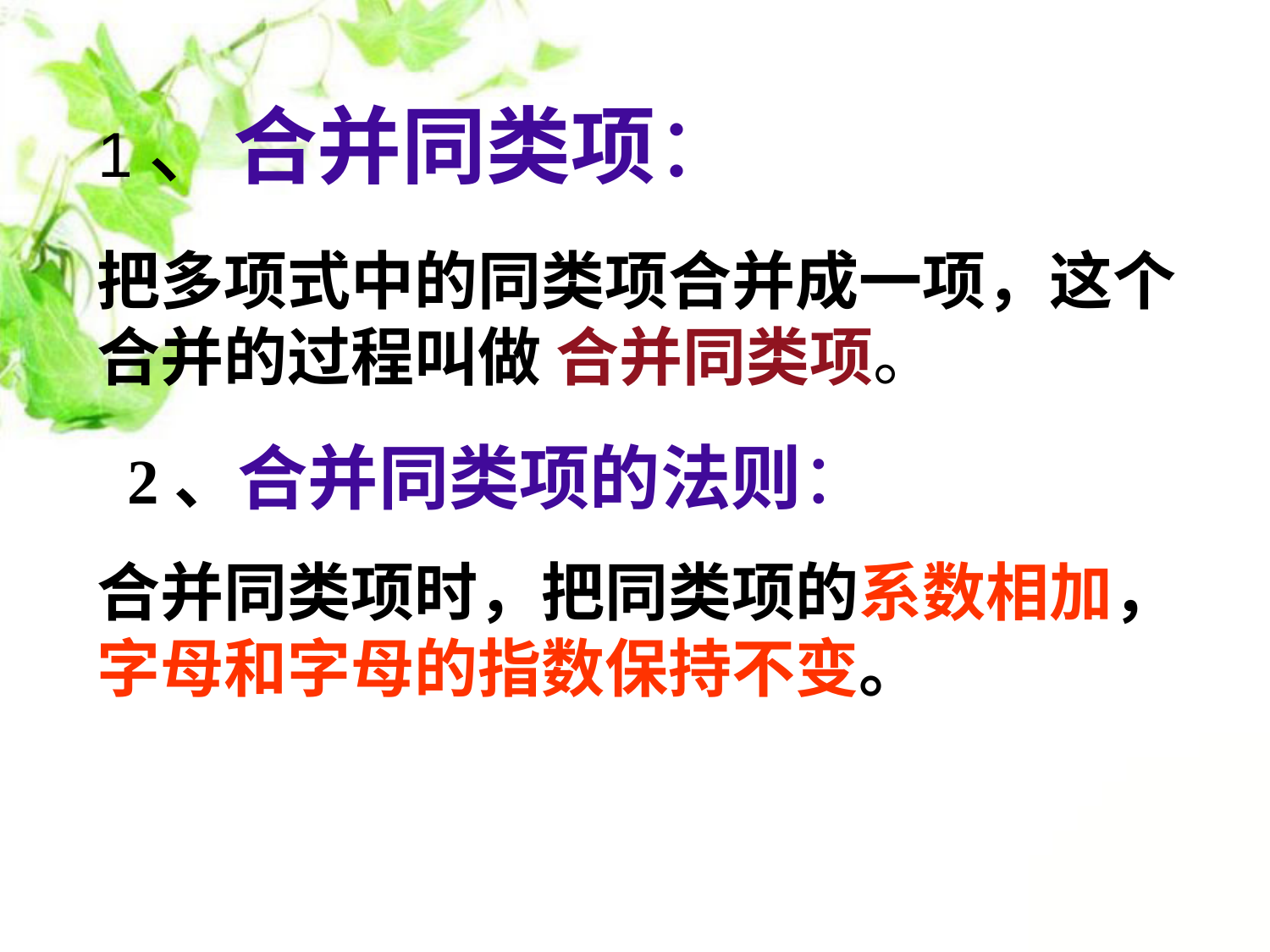

1、合并同类项：

把多项式中的同类项合并成一项，这个合并的过程叫做 合并同类项。

2、合并同类项的法则：

合并同类项时，把同类项的系数相加，字母和字母的指数保持不变。